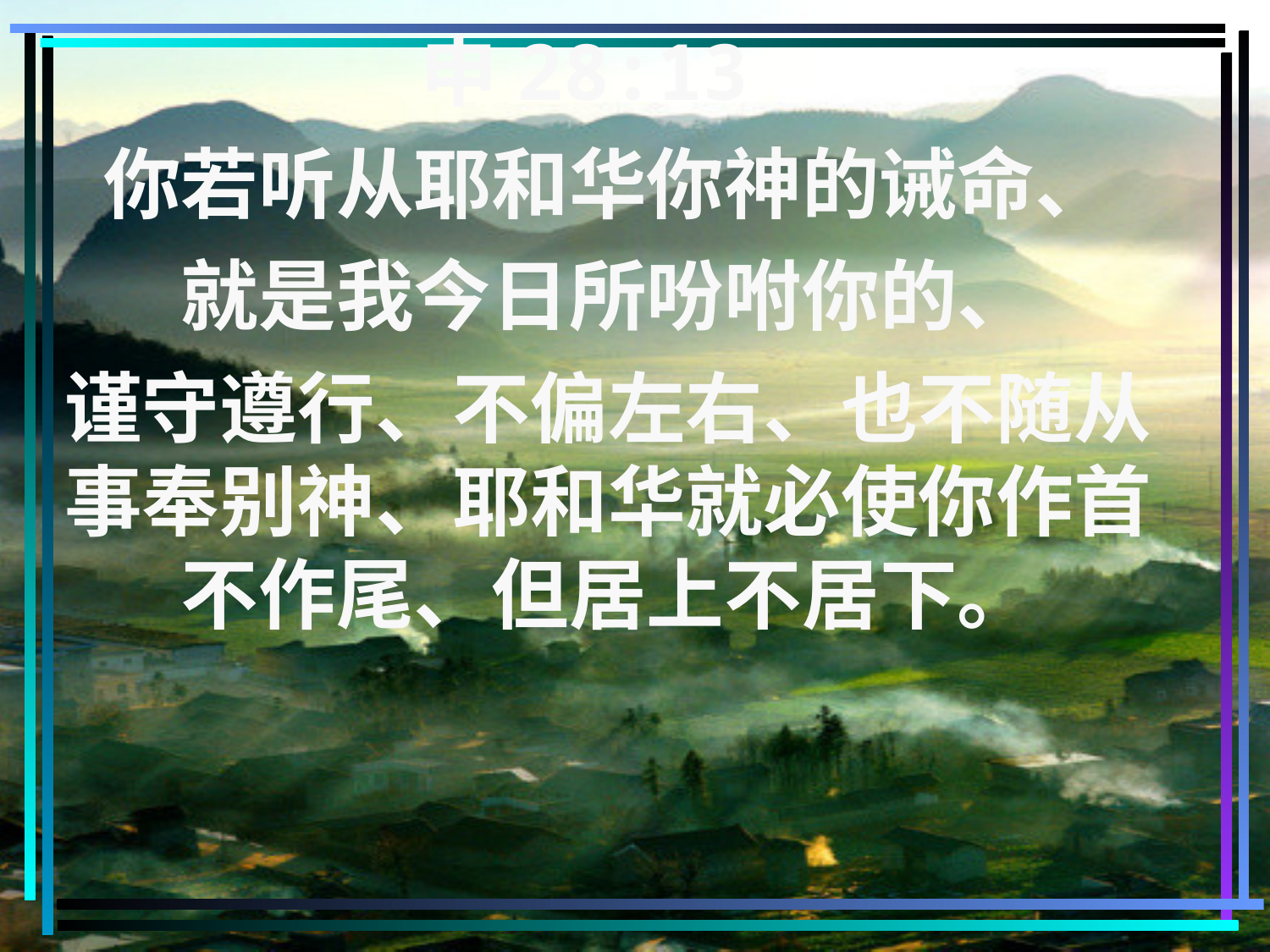

申28:13
你若听从耶和华你神的诫命、
就是我今日所吩咐你的、
谨守遵行、不偏左右、也不随从事奉别神、耶和华就必使你作首不作尾、但居上不居下。